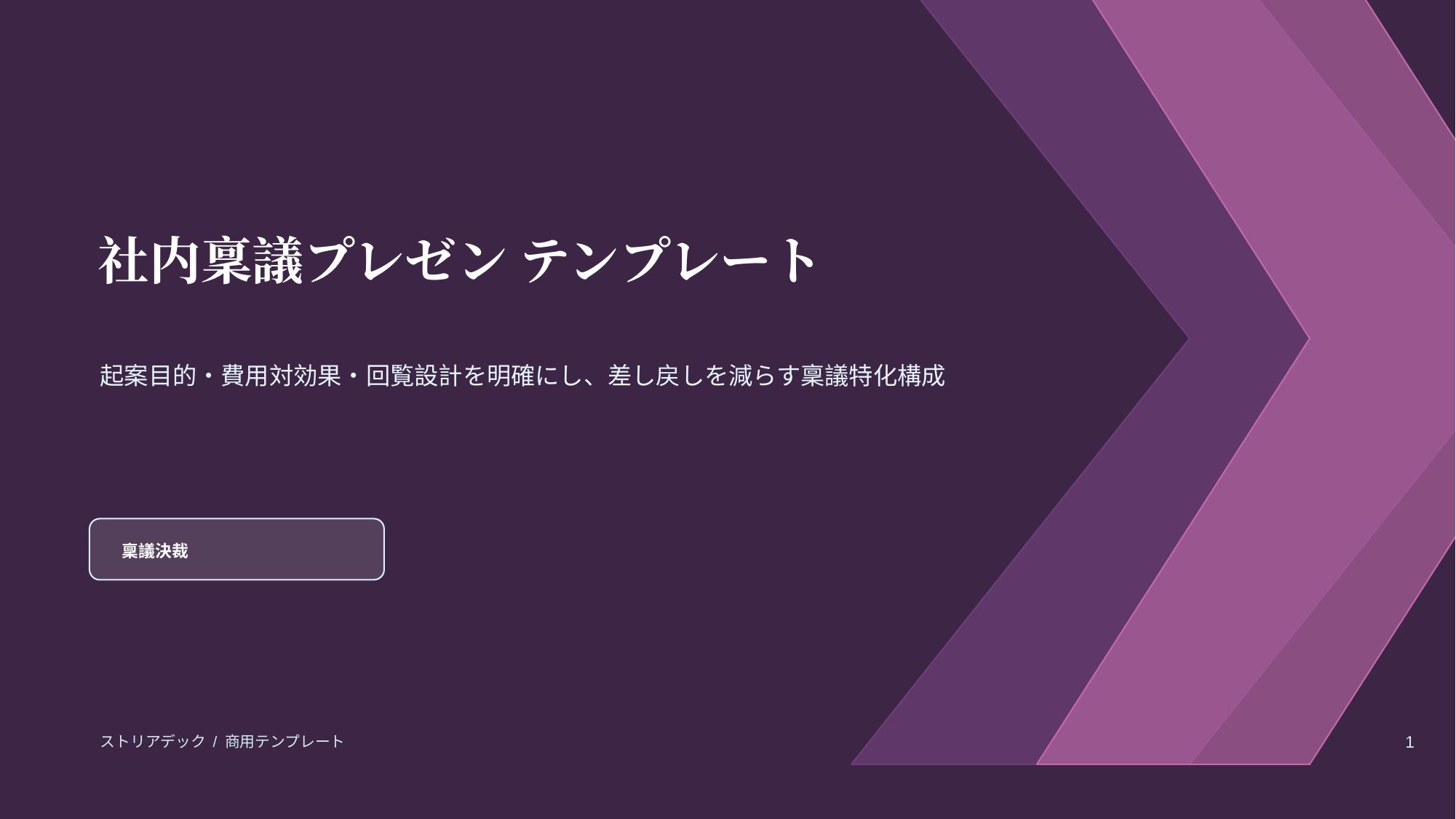

社内稟議プレゼン テンプレート
起案目的・費用対効果・回覧設計を明確にし、差し戻しを減らす稟議特化構成

稟議決裁
ストリアデック / 商用テンプレート
1